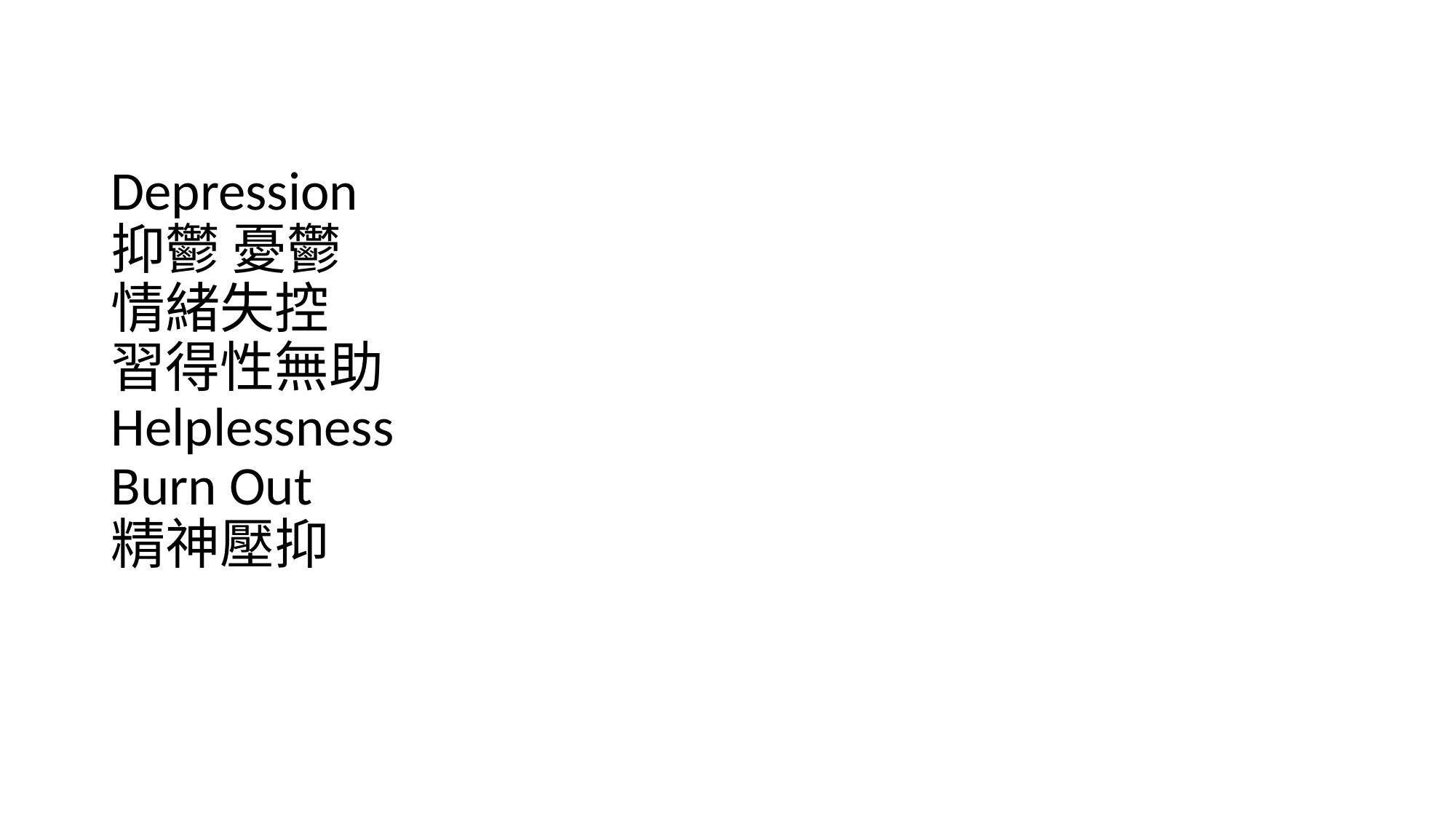

# Depression 抑鬱 憂鬱 情緒失控 習得性無助 Helplessness Burn Out 精神壓抑